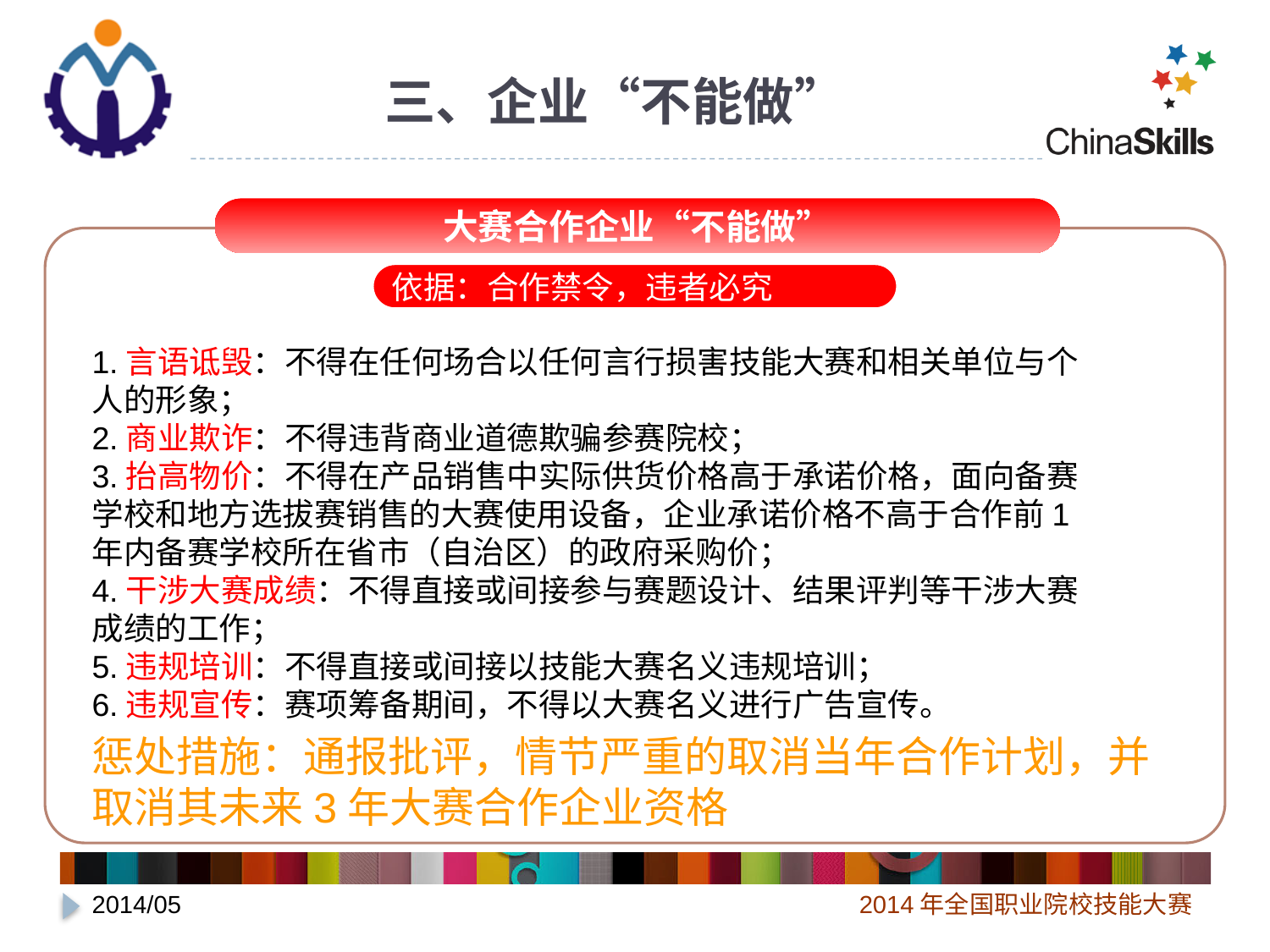

# 三、企业“不能做”
大赛合作企业“不能做”

依据：合作禁令，违者必究
1.言语诋毁：不得在任何场合以任何言行损害技能大赛和相关单位与个人的形象；
2.商业欺诈：不得违背商业道德欺骗参赛院校；
3.抬高物价：不得在产品销售中实际供货价格高于承诺价格，面向备赛学校和地方选拔赛销售的大赛使用设备，企业承诺价格不高于合作前1年内备赛学校所在省市（自治区）的政府采购价；
4.干涉大赛成绩：不得直接或间接参与赛题设计、结果评判等干涉大赛成绩的工作；
5.违规培训：不得直接或间接以技能大赛名义违规培训；
6.违规宣传：赛项筹备期间，不得以大赛名义进行广告宣传。
惩处措施：通报批评，情节严重的取消当年合作计划，并取消其未来3年大赛合作企业资格
2014/05
2014年全国职业院校技能大赛